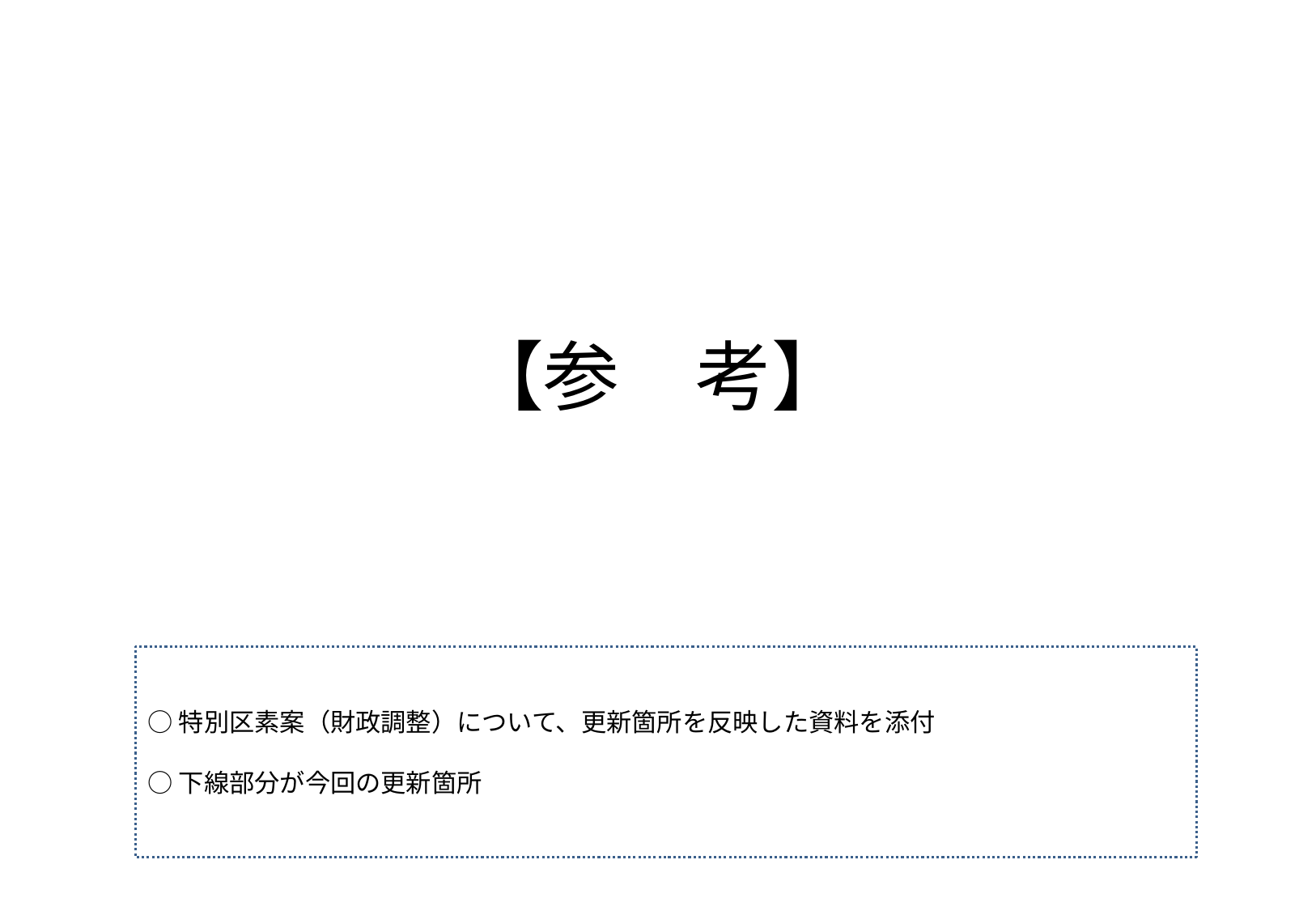

【参　考】
○特別区素案（財政調整）について、更新箇所を反映した資料を添付

○下線部分が今回の更新箇所